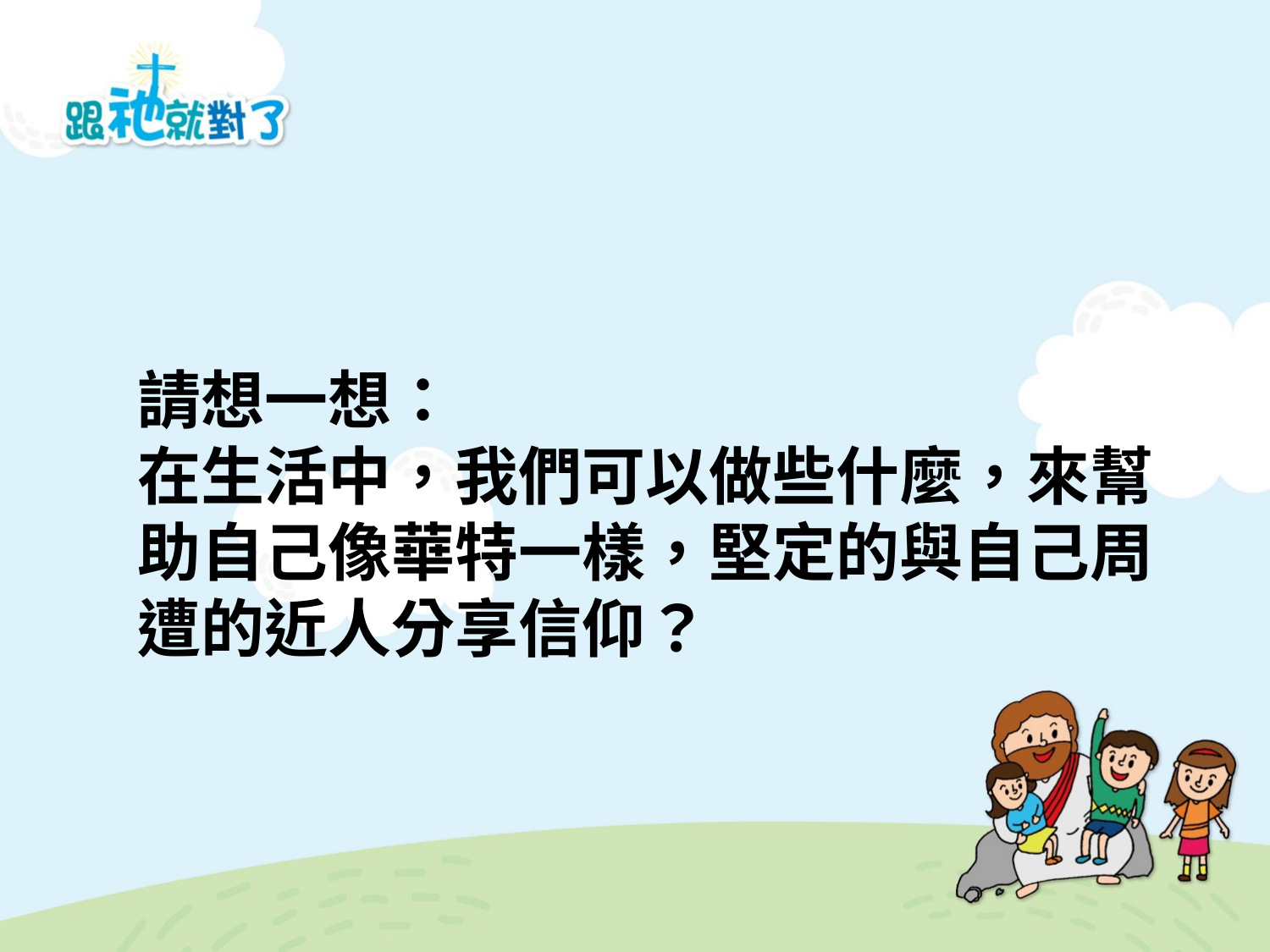

請想一想：
在生活中，我們可以做些什麼，來幫助自己像華特一樣，堅定的與自己周遭的近人分享信仰？